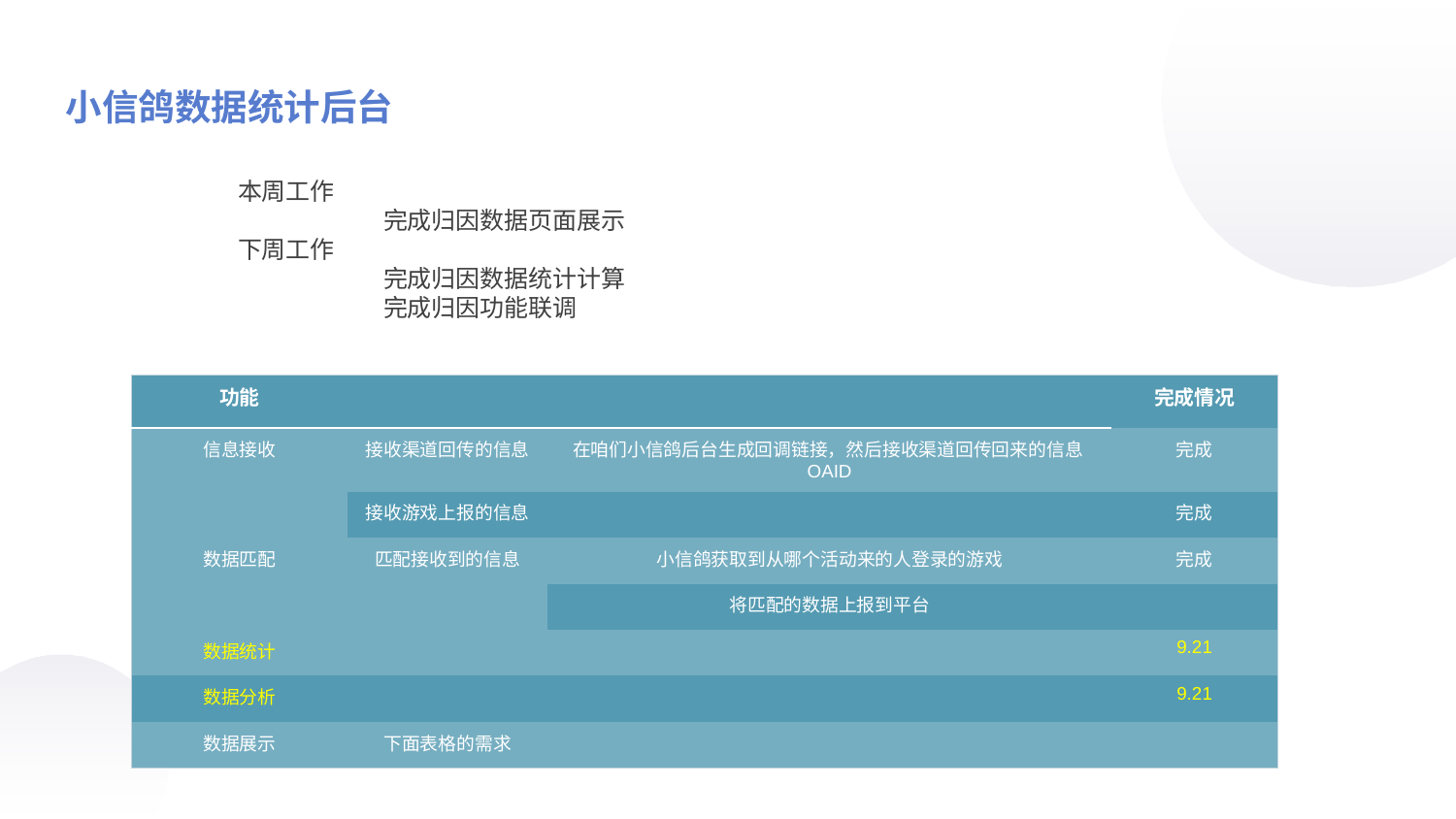

小信鸽数据统计后台
本周工作
	完成归因数据页面展示
下周工作
	完成归因数据统计计算
	完成归因功能联调
| 功能 |  |  | 完成情况 |
| --- | --- | --- | --- |
| 信息接收 | 接收渠道回传的信息 | 在咱们小信鸽后台生成回调链接，然后接收渠道回传回来的信息 OAID | 完成 |
|  | 接收游戏上报的信息 |  | 完成 |
| 数据匹配 | 匹配接收到的信息 | 小信鸽获取到从哪个活动来的人登录的游戏 | 完成 |
|  |  | 将匹配的数据上报到平台 |  |
| 数据统计 |  |  | 9.21 |
| 数据分析 |  |  | 9.21 |
| 数据展示 | 下面表格的需求 |  |  |